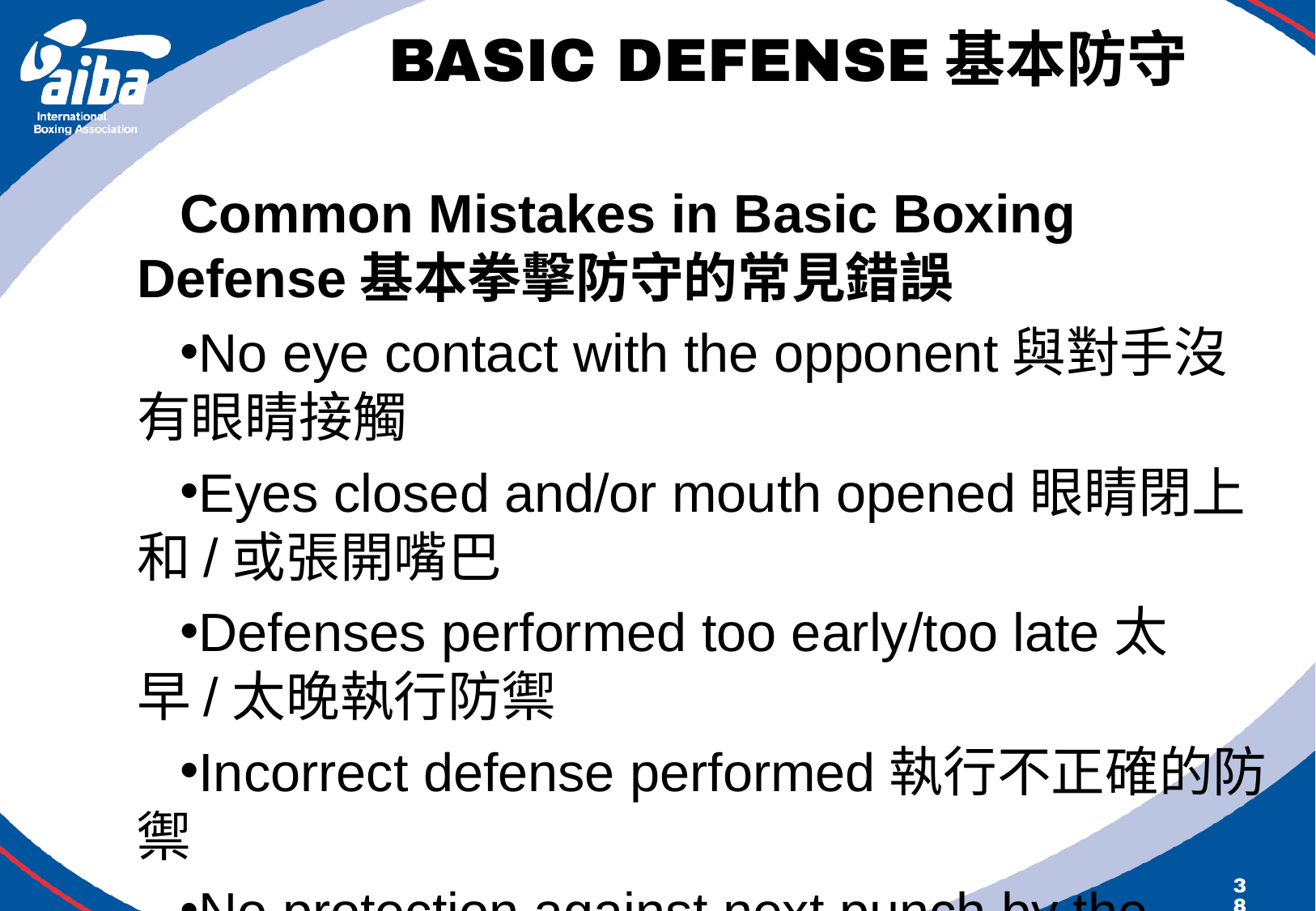

# BASIC DEFENSE基本防守
Common Mistakes in Basic Boxing Defense基本拳擊防守的常見錯誤
No eye contact with the opponent與對手沒有眼睛接觸
Eyes closed and/or mouth opened眼睛閉上和/或張開嘴巴
Defenses performed too early/too late太早/太晚執行防禦
Incorrect defense performed執行不正確的防禦
No protection against next punch by the opponent沒有保護對手的下一次出拳
Defending movements are too wide or too low or too far防守移動太寬或太低或太遠
Stiff movement僵硬的移動
Does not return to boxing stance after defense performed防守後未回到拳擊姿勢

385